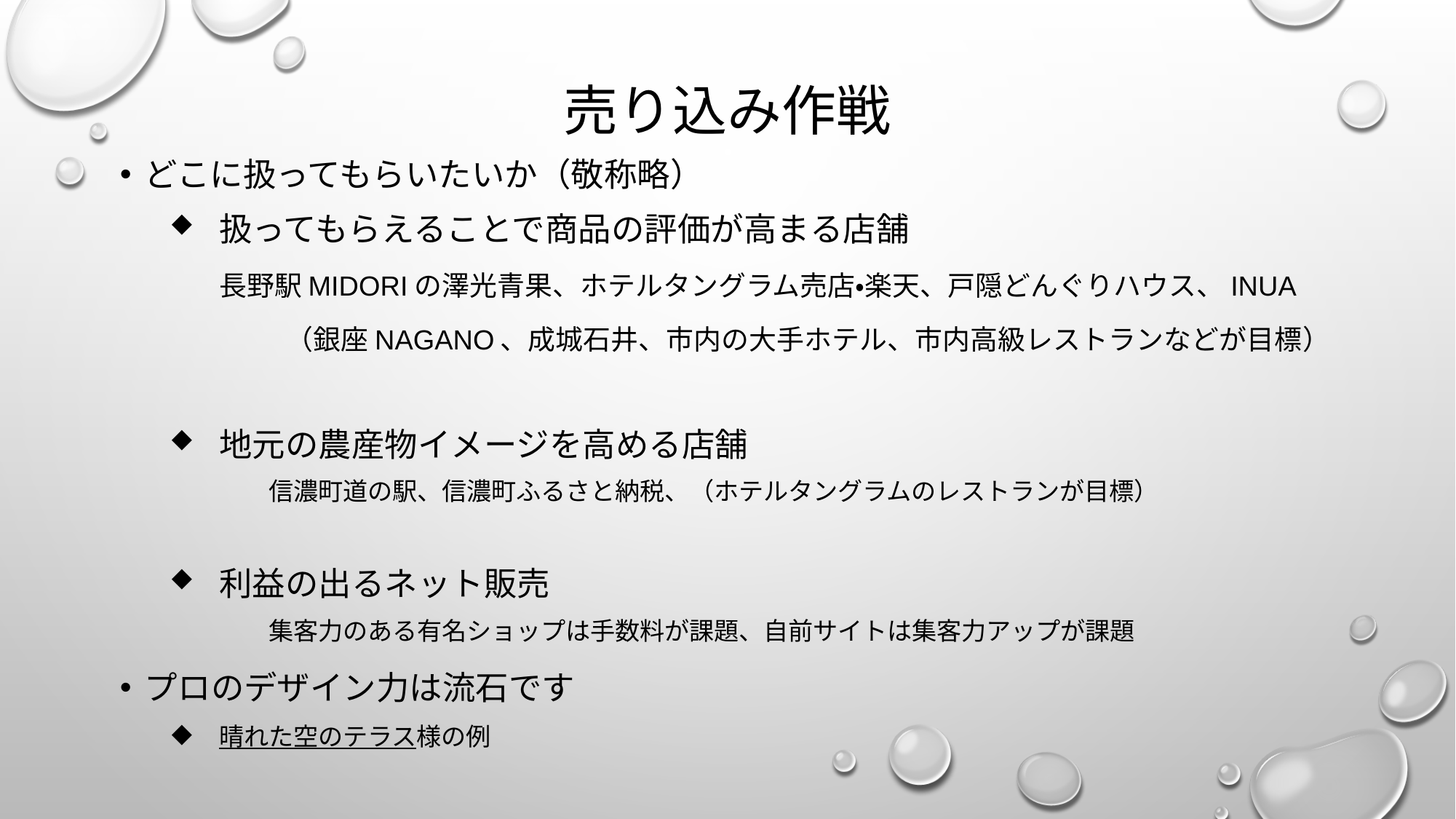

# 売り込み作戦
どこに扱ってもらいたいか（敬称略）
　扱ってもらえることで商品の評価が高まる店舗
	長野駅MIDORIの澤光青果、ホテルタングラム売店・楽天、戸隠どんぐりハウス、INUA
　　　　　　（銀座NAGANO、成城石井、市内の大手ホテル、市内高級レストランなどが目標）

　地元の農産物イメージを高める店舗
信濃町道の駅、信濃町ふるさと納税、（ホテルタングラムのレストランが目標）

　利益の出るネット販売
集客力のある有名ショップは手数料が課題、自前サイトは集客力アップが課題
プロのデザイン力は流石です
　晴れた空のテラス様の例